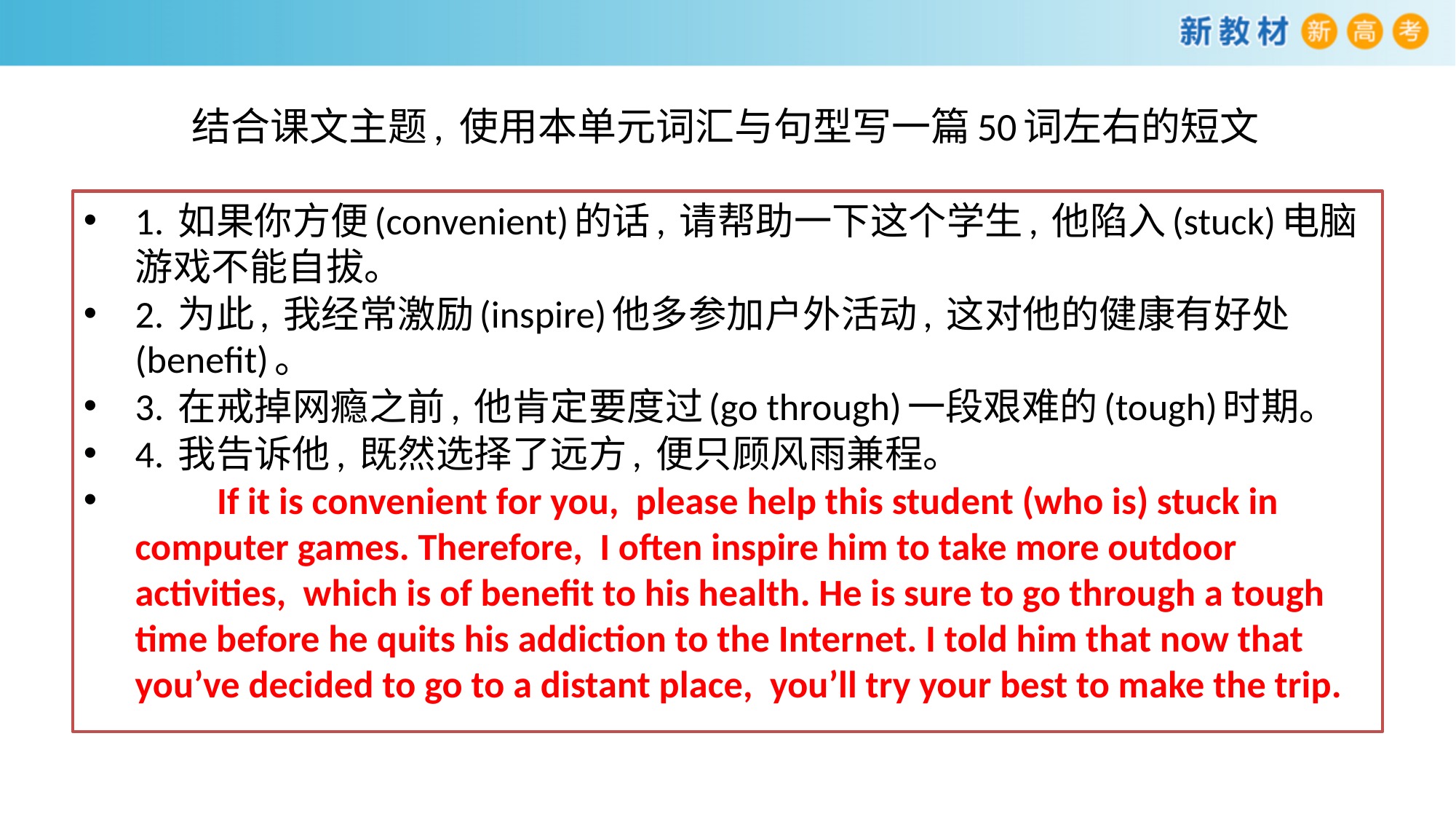

# 结合课文主题, 使用本单元词汇与句型写一篇50词左右的短文
1. 如果你方便(convenient)的话, 请帮助一下这个学生, 他陷入(stuck)电脑游戏不能自拔。
2. 为此, 我经常激励(inspire)他多参加户外活动, 这对他的健康有好处(benefit)。
3. 在戒掉网瘾之前, 他肯定要度过(go through)一段艰难的(tough)时期。
4. 我告诉他, 既然选择了远方, 便只顾风雨兼程。
　　If it is convenient for you,  please help this student (who is) stuck in computer games. Therefore,  I often inspire him to take more outdoor activities,  which is of benefit to his health. He is sure to go through a tough time before he quits his addiction to the Internet. I told him that now that you’ve decided to go to a distant place,  you’ll try your best to make the trip.